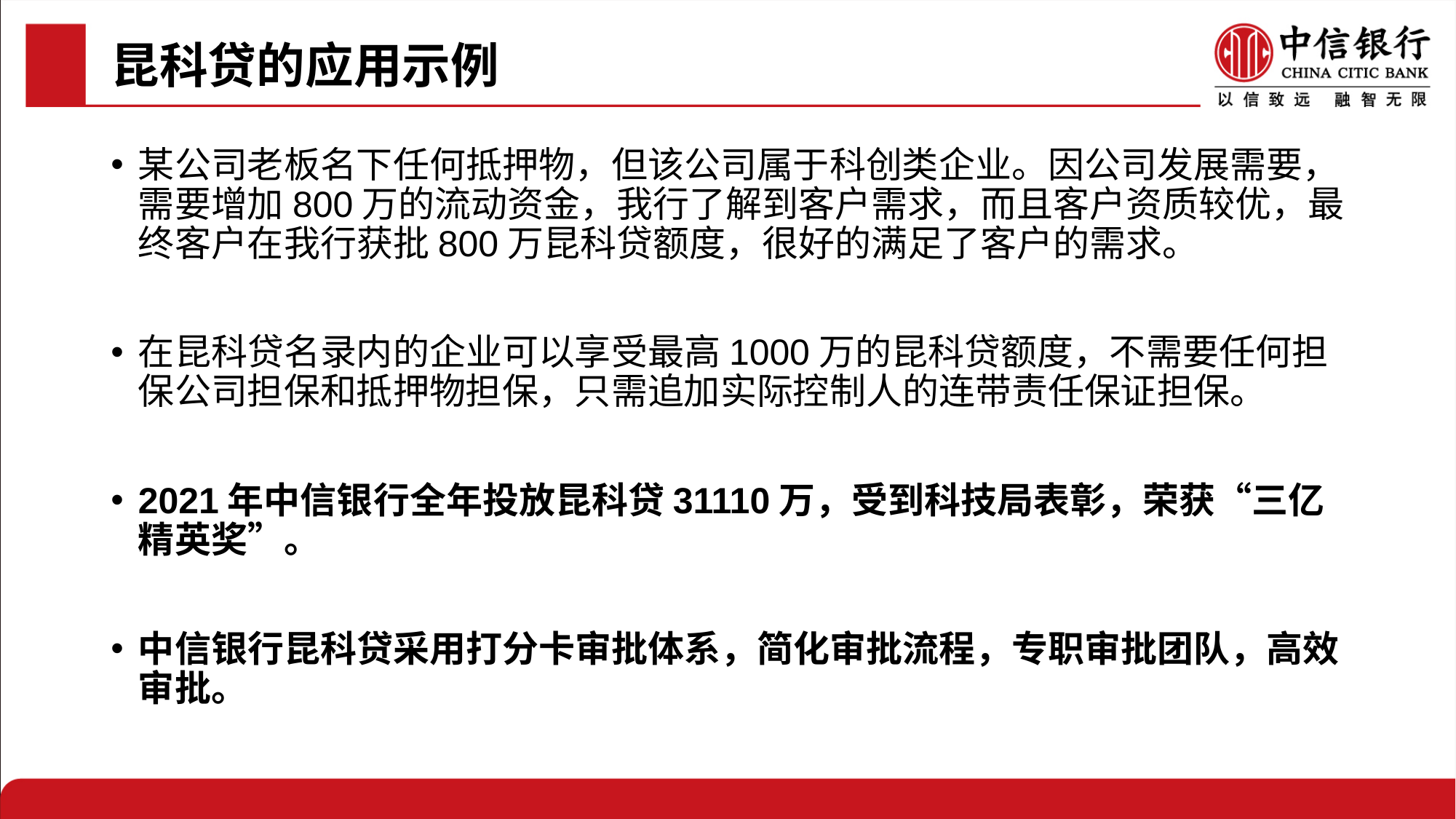

# 昆科贷的应用示例
某公司老板名下任何抵押物，但该公司属于科创类企业。因公司发展需要，需要增加800万的流动资金，我行了解到客户需求，而且客户资质较优，最终客户在我行获批800万昆科贷额度，很好的满足了客户的需求。

在昆科贷名录内的企业可以享受最高1000万的昆科贷额度，不需要任何担保公司担保和抵押物担保，只需追加实际控制人的连带责任保证担保。

2021年中信银行全年投放昆科贷31110万，受到科技局表彰，荣获“三亿精英奖”。

中信银行昆科贷采用打分卡审批体系，简化审批流程，专职审批团队，高效审批。

15